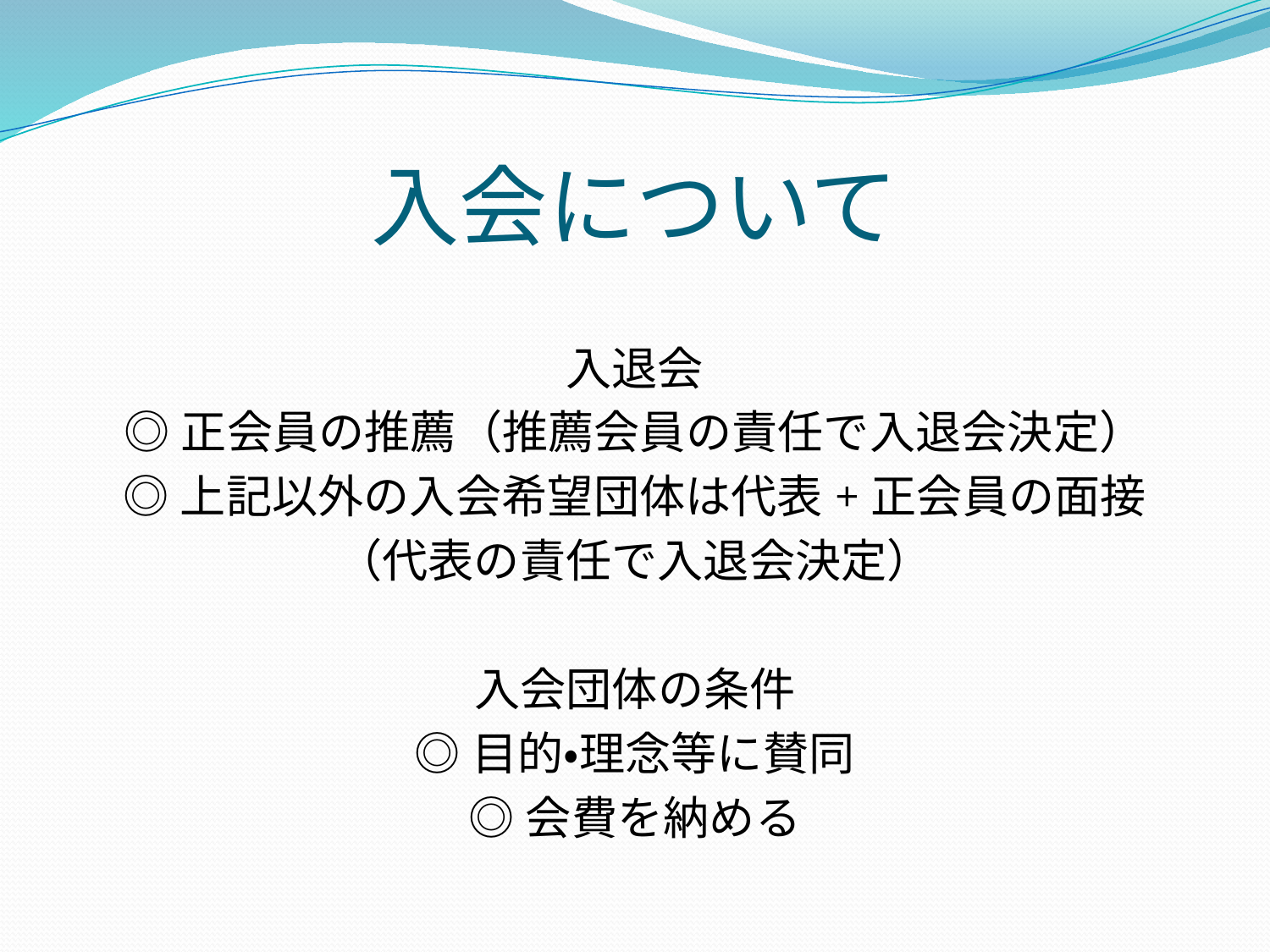

# 入会について

入退会
◎正会員の推薦（推薦会員の責任で入退会決定）
◎上記以外の入会希望団体は代表+正会員の面接
（代表の責任で入退会決定）

入会団体の条件
◎目的・理念等に賛同
◎会費を納める